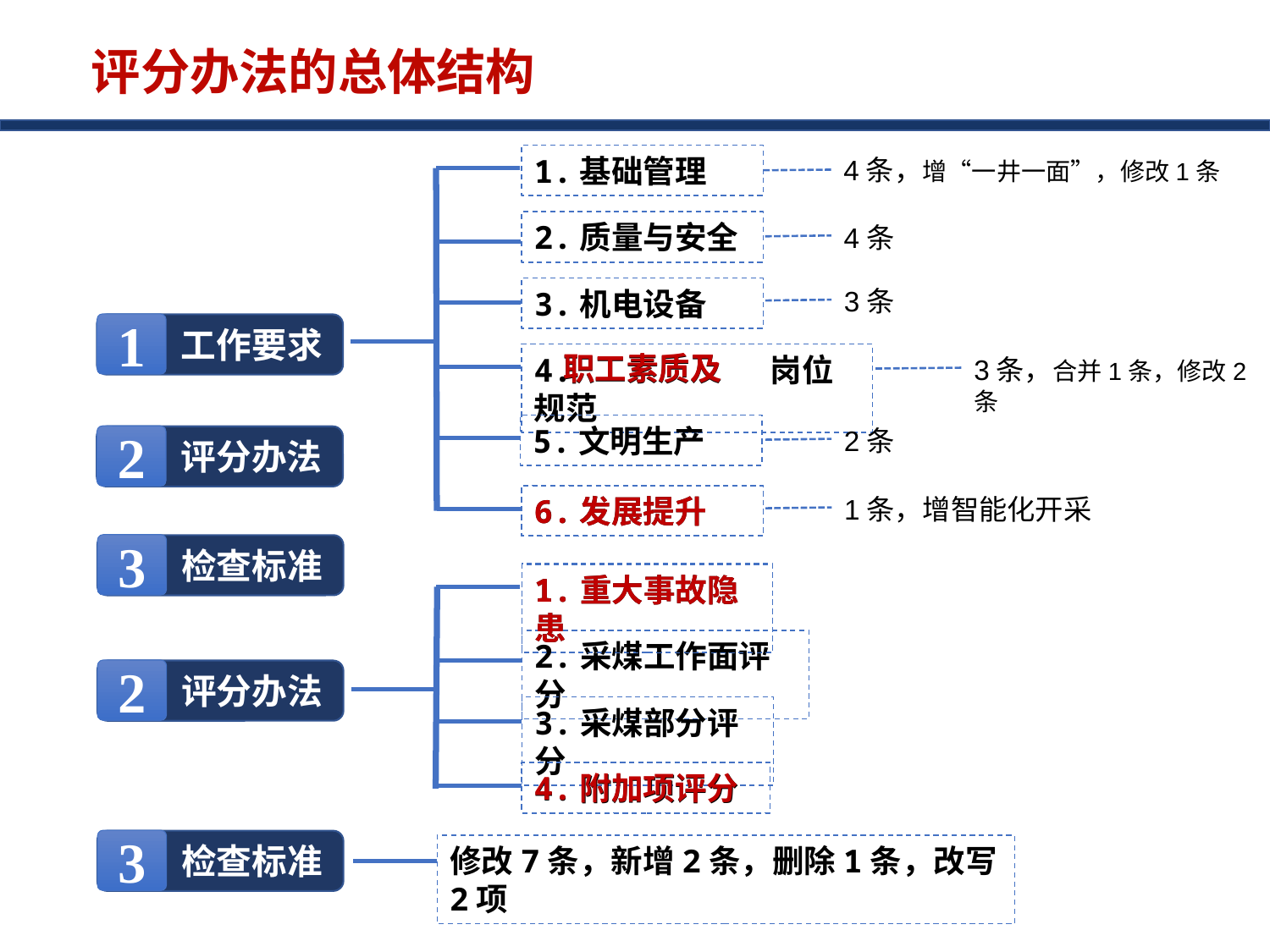

评分办法的总体结构

1.基础管理
4条，增“一井一面”，修改1条
2.质量与安全
4条
3条
3.机电设备
1

工作要求
职工素质及
职工素质及
4.          岗位规范
3条，合并1条，修改2条
5.文明生产
2条
2

评分办法
6.发展提升
1条，增智能化开采
6.发展提升
3

检查标准
1.重大事故隐患
1.重大事故隐患
2.采煤工作面评分
2

评分办法
3.采煤部分评分
4.附加项评分
4.附加项评分
3

检查标准
修改7条，新增2条，删除1条，改写2项